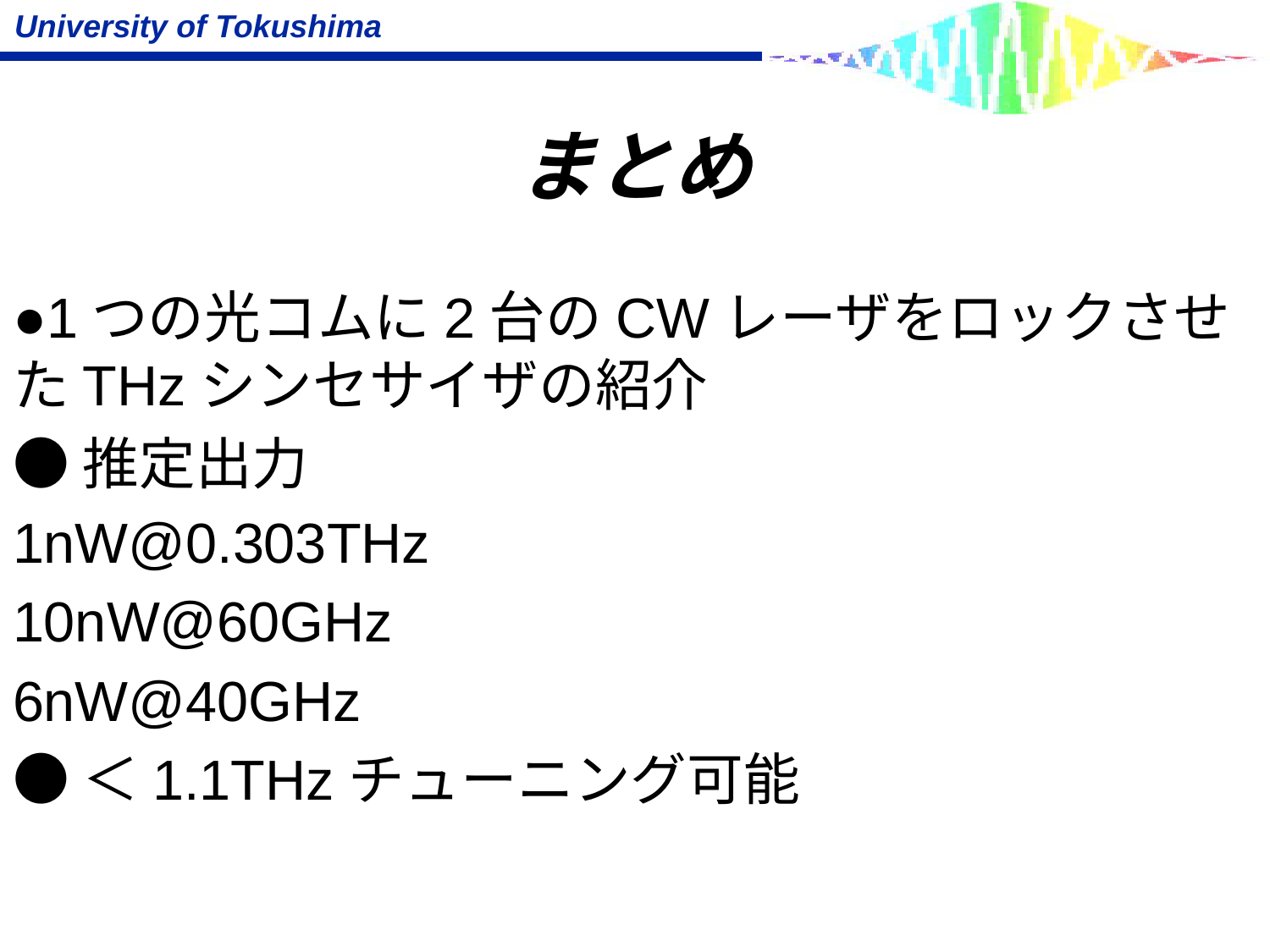

# まとめ
●1つの光コムに2台のCWレーザをロックさせたTHzシンセサイザの紹介
●推定出力
1nW@0.303THz
10nW@60GHz
6nW@40GHz
●＜1.1THzチューニング可能